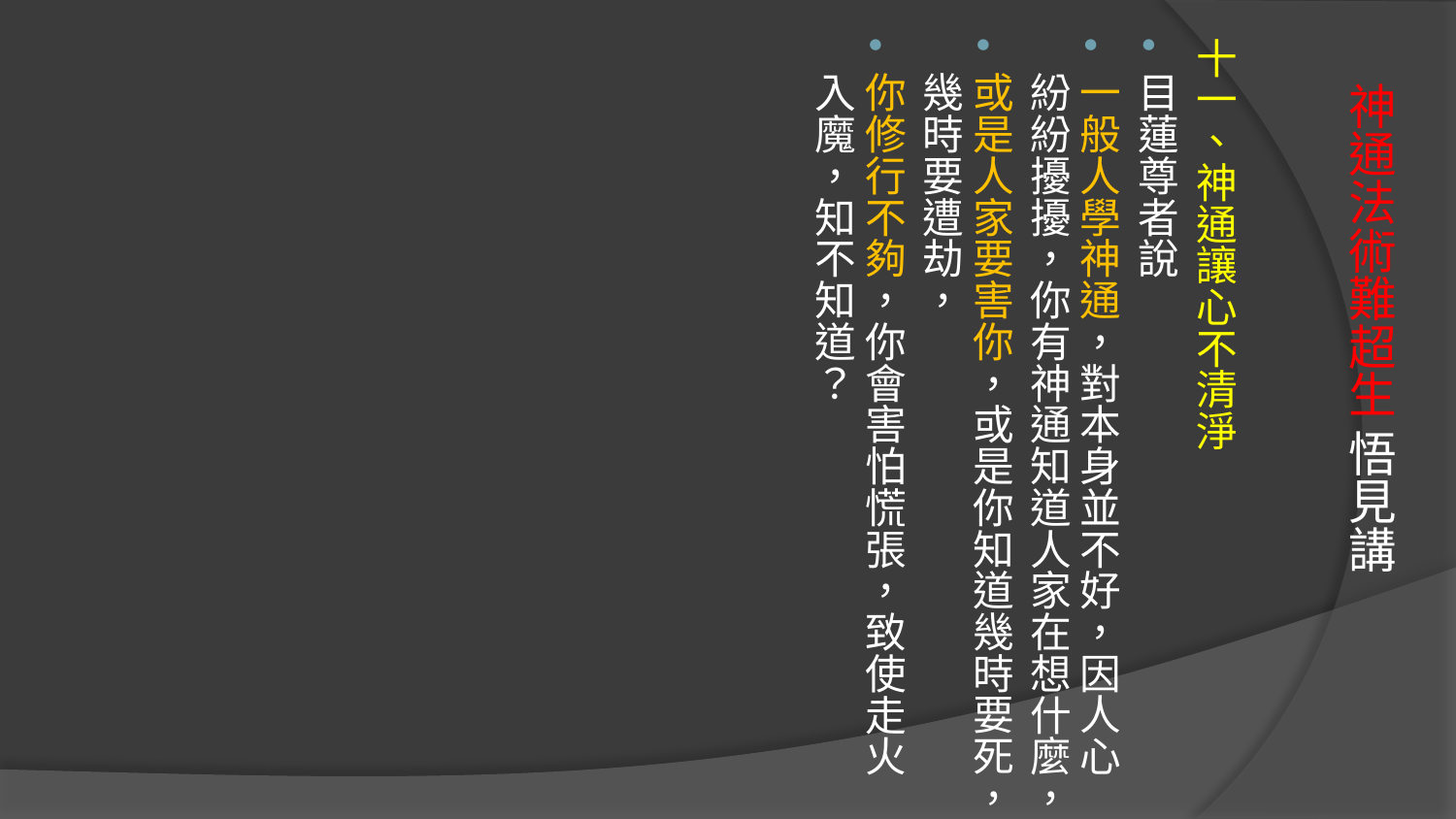

十一、神通讓心不清淨
目蓮尊者說
一般人學神通，對本身並不好，因人心紛紛擾擾，你有神通知道人家在想什麼，
或是人家要害你，或是你知道幾時要死，幾時要遭劫，
你修行不夠，你會害怕慌張，致使走火入魔，知不知道？

# 神通法術難超生 悟見講